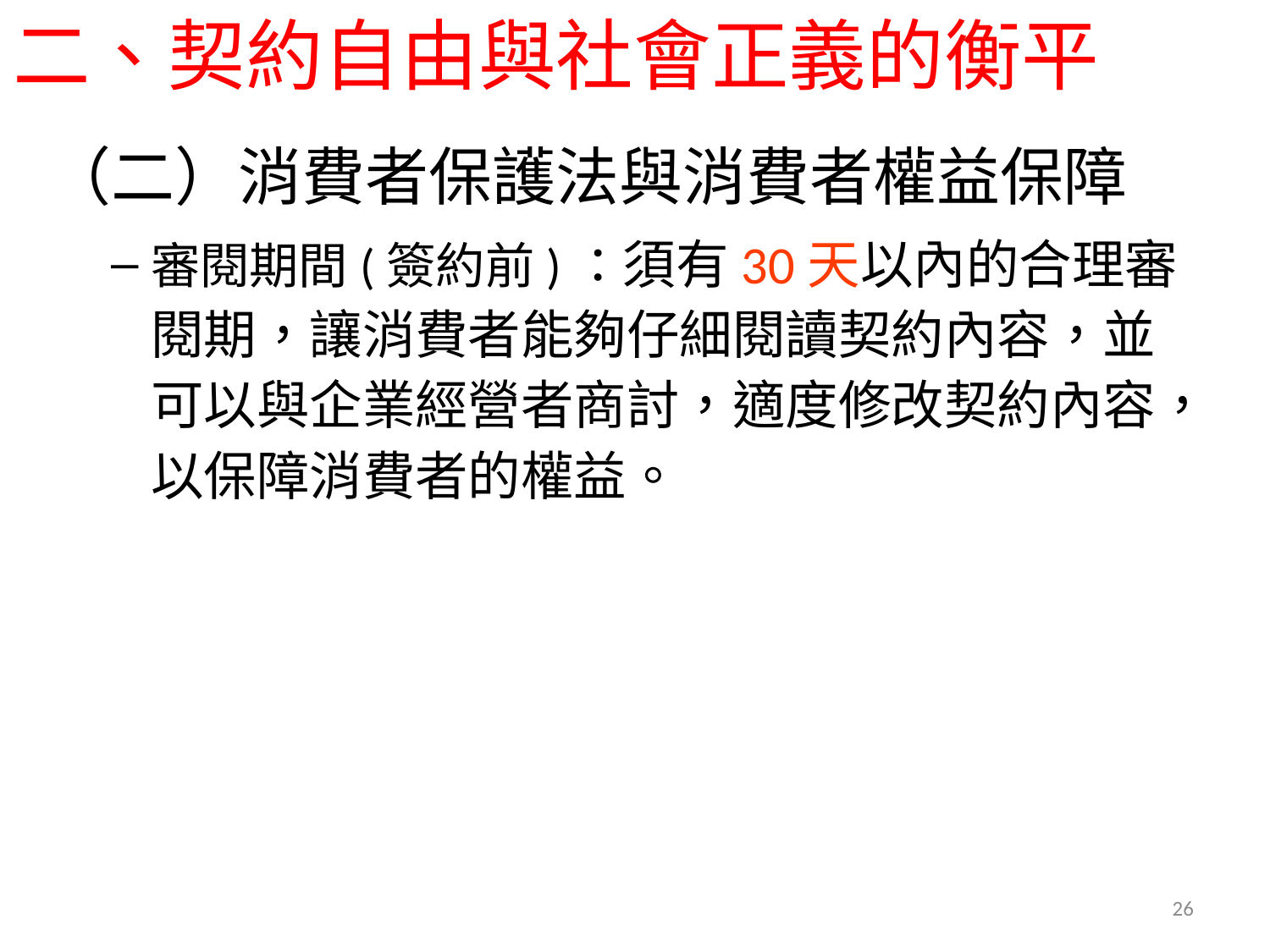

# 二、契約自由與社會正義的衡平
（二）消費者保護法與消費者權益保障
審閱期間(簽約前)：須有30天以內的合理審閱期，讓消費者能夠仔細閱讀契約內容，並可以與企業經營者商討，適度修改契約內容，以保障消費者的權益。
26